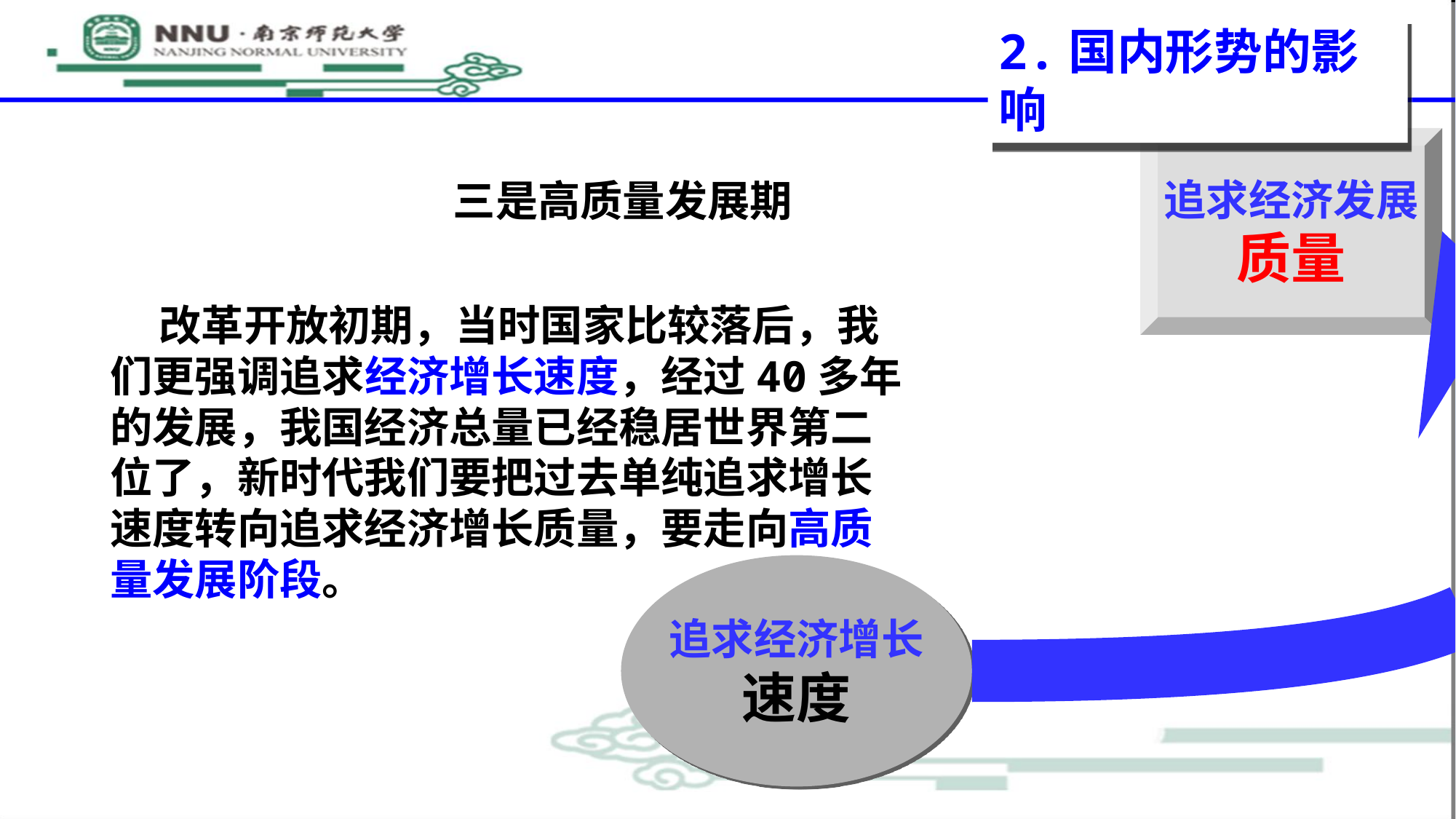

2.国内形势的影响
追求经济发展
质量
三是高质量发展期
    改革开放初期，当时国家比较落后，我们更强调追求经济增长速度，经过40多年的发展，我国经济总量已经稳居世界第二位了，新时代我们要把过去单纯追求增长速度转向追求经济增长质量，要走向高质量发展阶段。
追求经济增长
速度